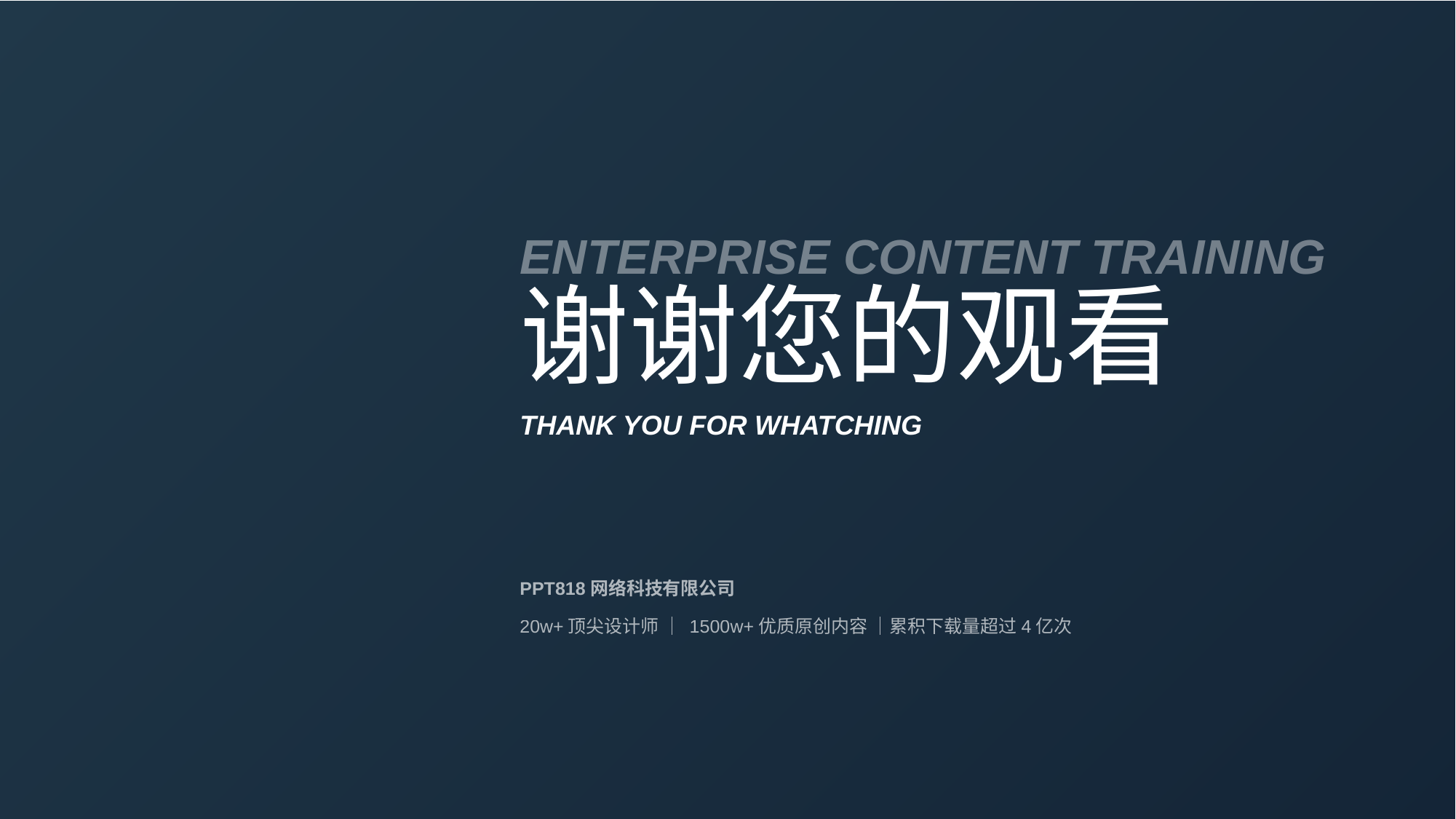

ENTERPRISE CONTENT TRAINING
谢谢您的观看
THANK YOU FOR WHATCHING
PPT818网络科技有限公司
20w+顶尖设计师 ｜ 1500w+优质原创内容 ｜累积下载量超过4亿次